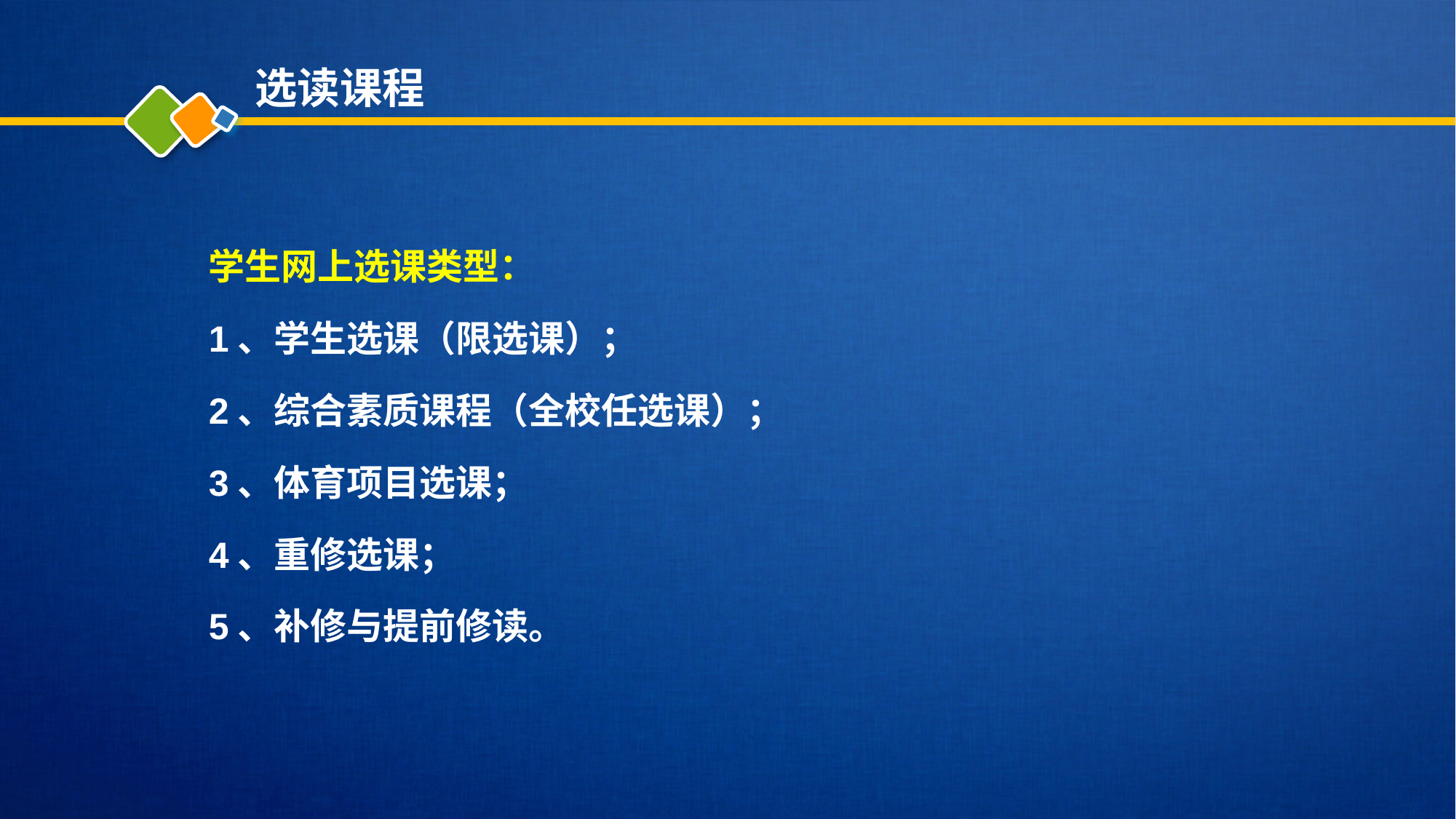

选读课程

学生网上选课类型：
1、学生选课（限选课）；
2、综合素质课程（全校任选课）；
3、体育项目选课；
4、重修选课；
5、补修与提前修读。